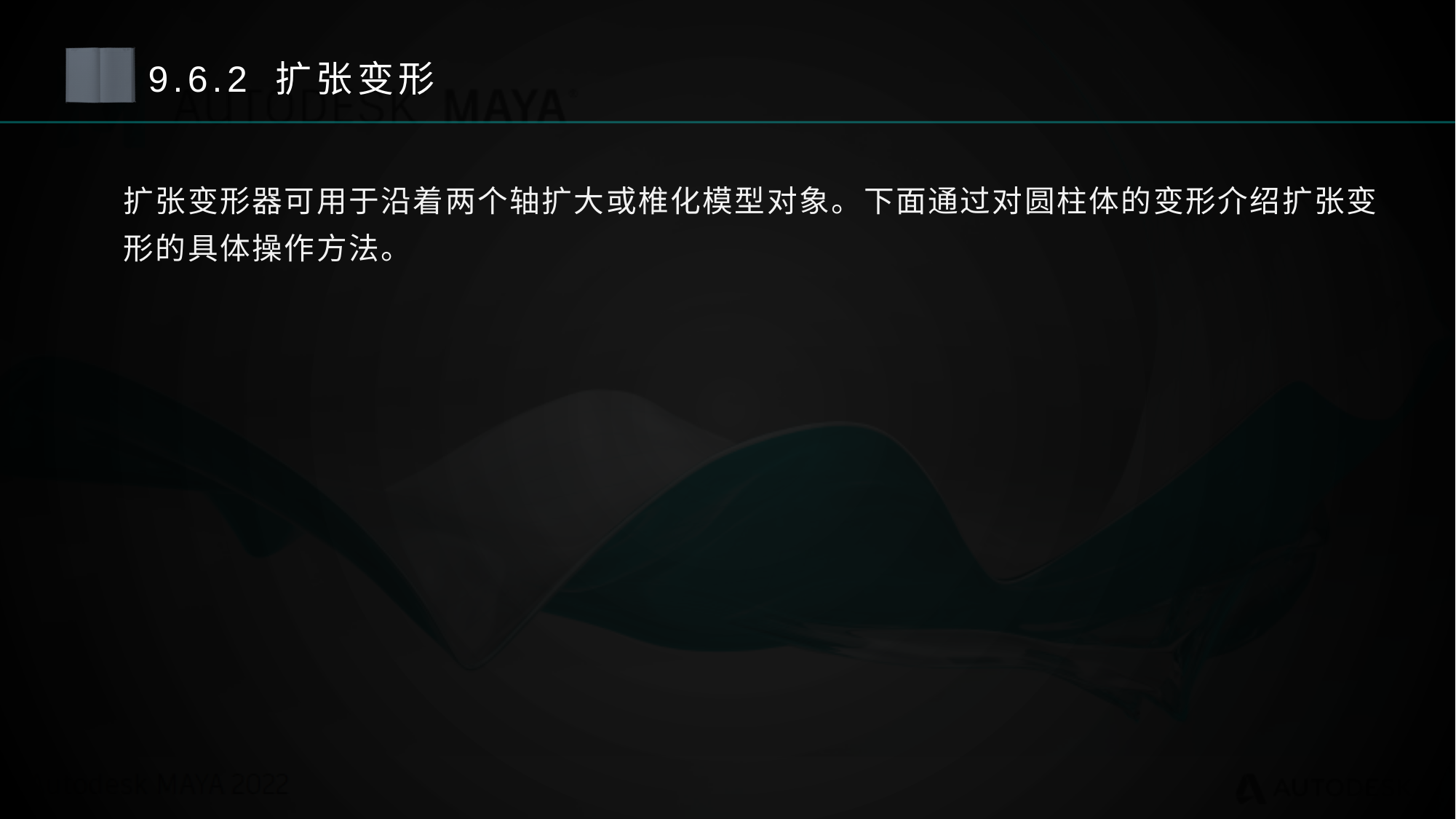

9.6.2 扩张变形
扩张变形器可用于沿着两个轴扩大或椎化模型对象。下面通过对圆柱体的变形介绍扩张变形的具体操作方法。